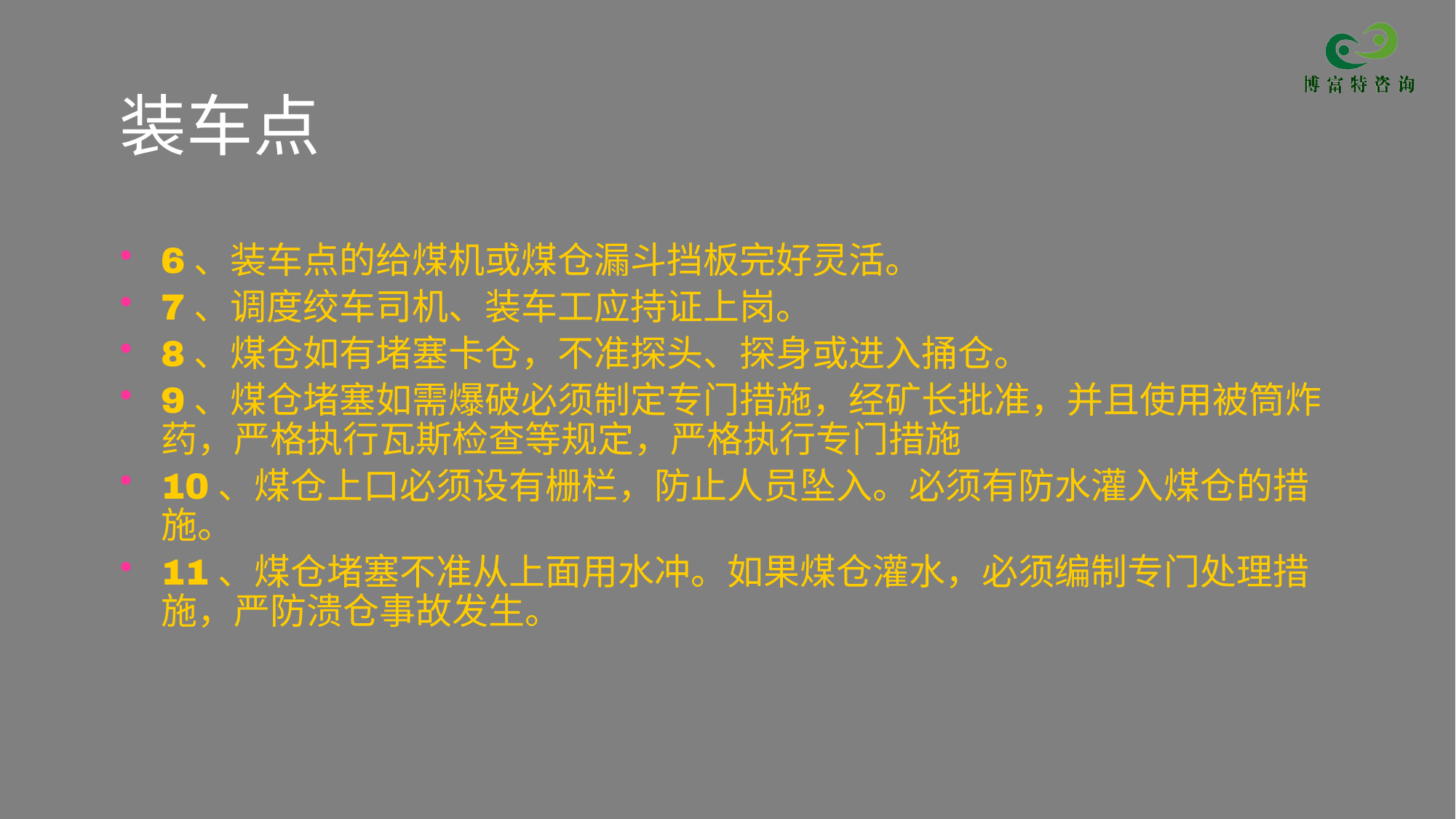

# 装车点
6、装车点的给煤机或煤仓漏斗挡板完好灵活。
7、调度绞车司机、装车工应持证上岗。
8、煤仓如有堵塞卡仓，不准探头、探身或进入捅仓。
9、煤仓堵塞如需爆破必须制定专门措施，经矿长批准，并且使用被筒炸药，严格执行瓦斯检查等规定，严格执行专门措施
10、煤仓上口必须设有栅栏，防止人员坠入。必须有防水灌入煤仓的措施。
11、煤仓堵塞不准从上面用水冲。如果煤仓灌水，必须编制专门处理措施，严防溃仓事故发生。